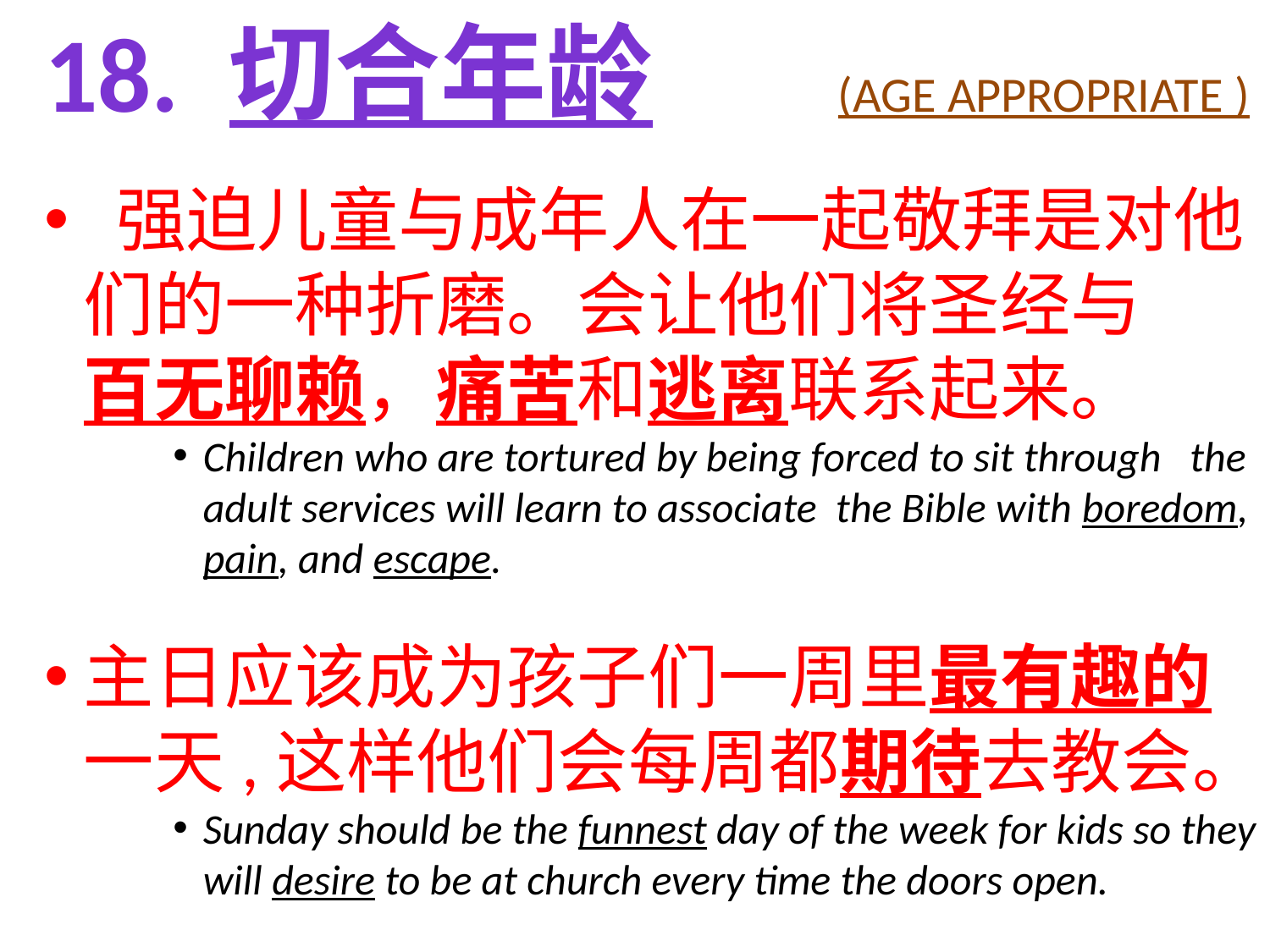

18. 切合年龄		(AGE APPROPRIATE )

 强迫儿童与成年人在一起敬拜是对他们的一种折磨。会让他们将圣经与   百无聊赖，痛苦和逃离联系起来。
Children who are tortured by being forced to sit through   the adult services will learn to associate  the Bible with boredom, pain, and escape.

主日应该成为孩子们一周里最有趣的一天,这样他们会每周都期待去教会。
Sunday should be the funnest day of the week for kids so they will desire to be at church every time the doors open.